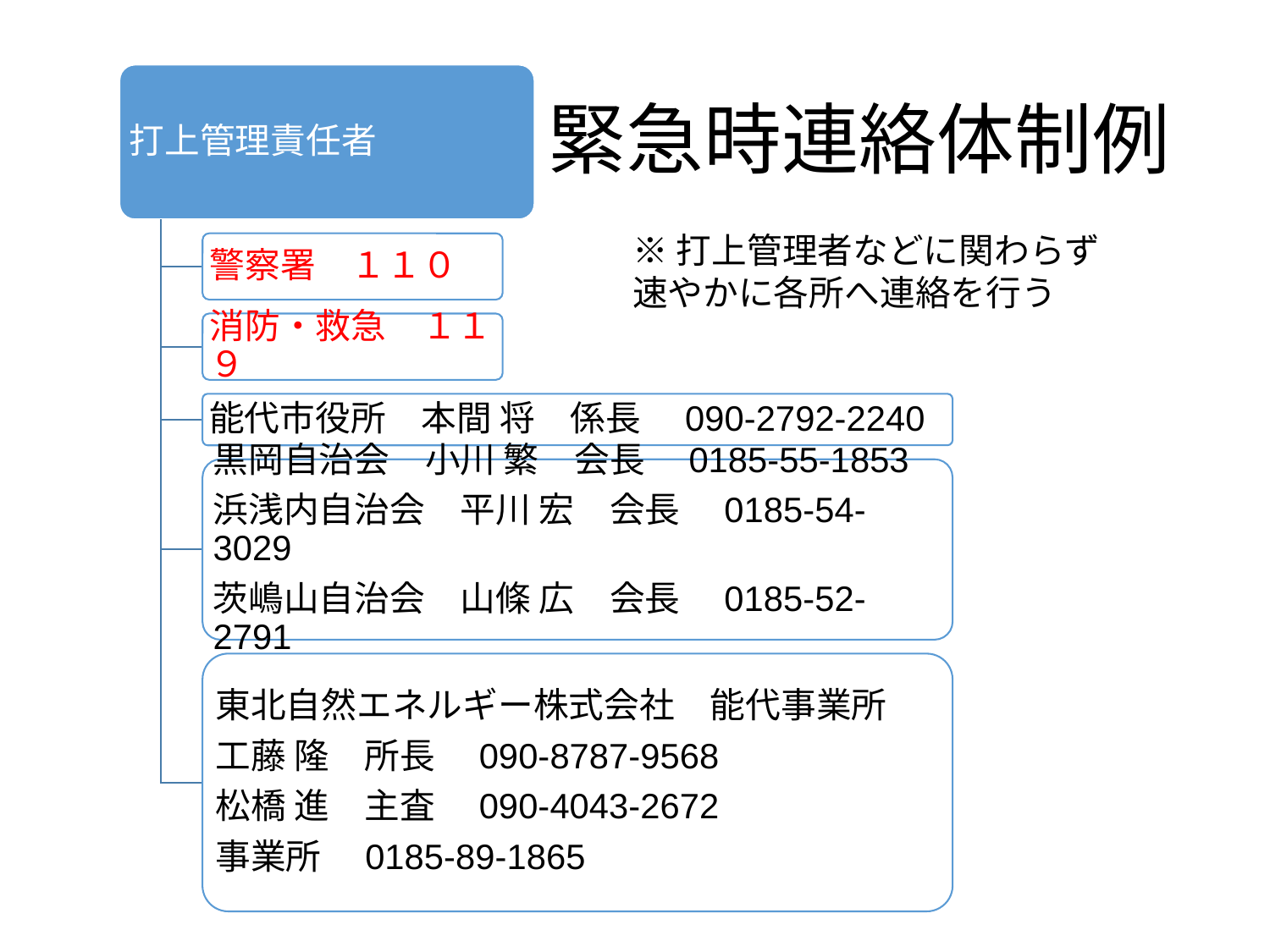

# 緊急時連絡体制例
打上管理責任者
警察署　１１０
消防・救急　１１９
能代市役所　本間 将　係長　090-2792-2240
黒岡自治会　小川 繁　会長　0185-55-1853
浜浅内自治会　平川 宏　会長　0185-54-3029
茨嶋山自治会　山條 広　会長　0185-52-2791
東北自然エネルギー株式会社　能代事業所
工藤 隆　所長　090-8787-9568
松橋 進　主査　090-4043-2672
事業所　0185-89-1865
※打上管理者などに関わらず
速やかに各所へ連絡を行う